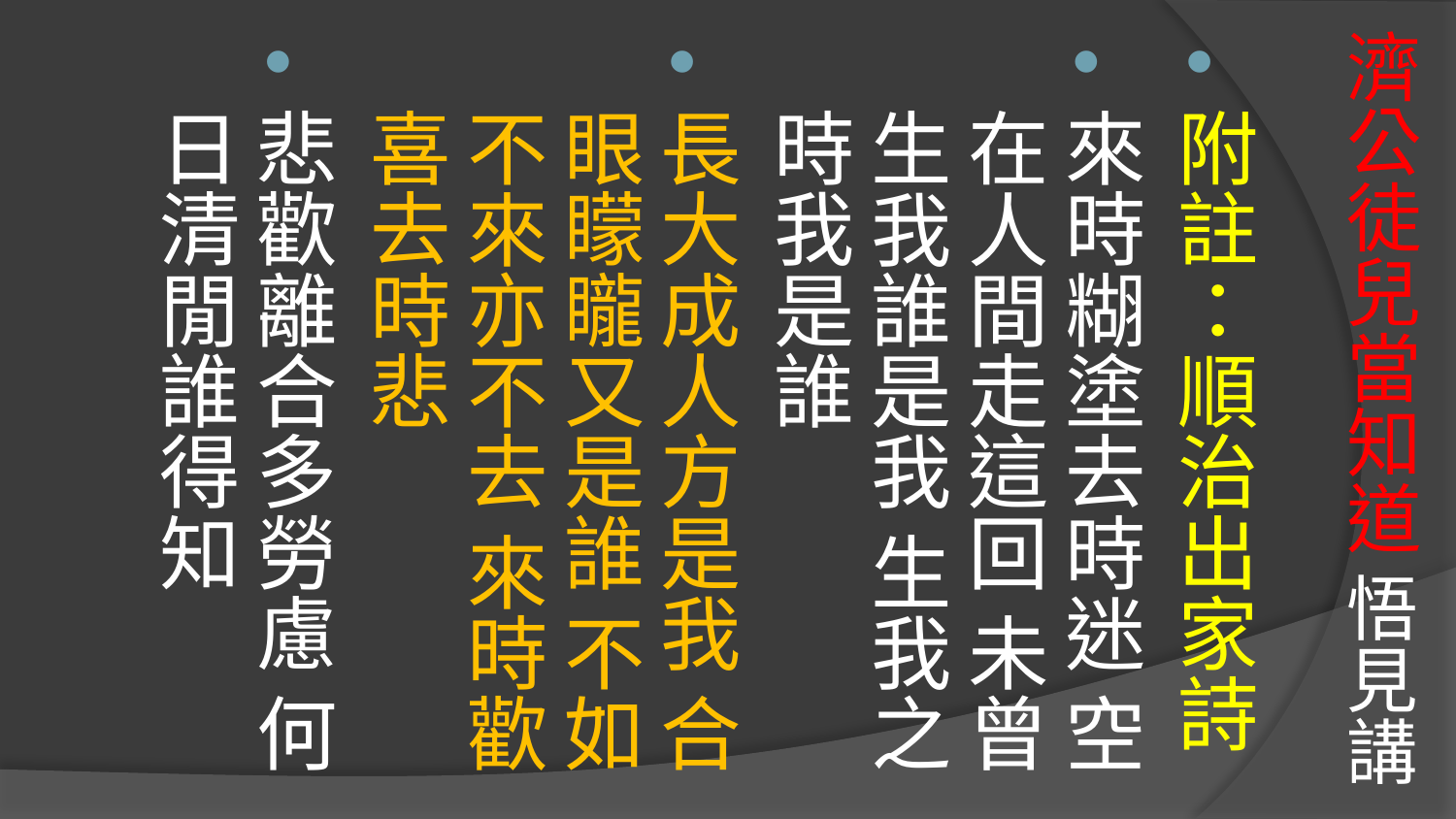

# 濟公徒兒當知道 悟見講
附註：順治出家詩
來時糊塗去時迷 空在人間走這回 未曾生我誰是我 生我之時我是誰
長大成人方是我 合眼矇矓又是誰 不如不來亦不去 來時歡喜去時悲
悲歡離合多勞慮 何日清閒誰得知